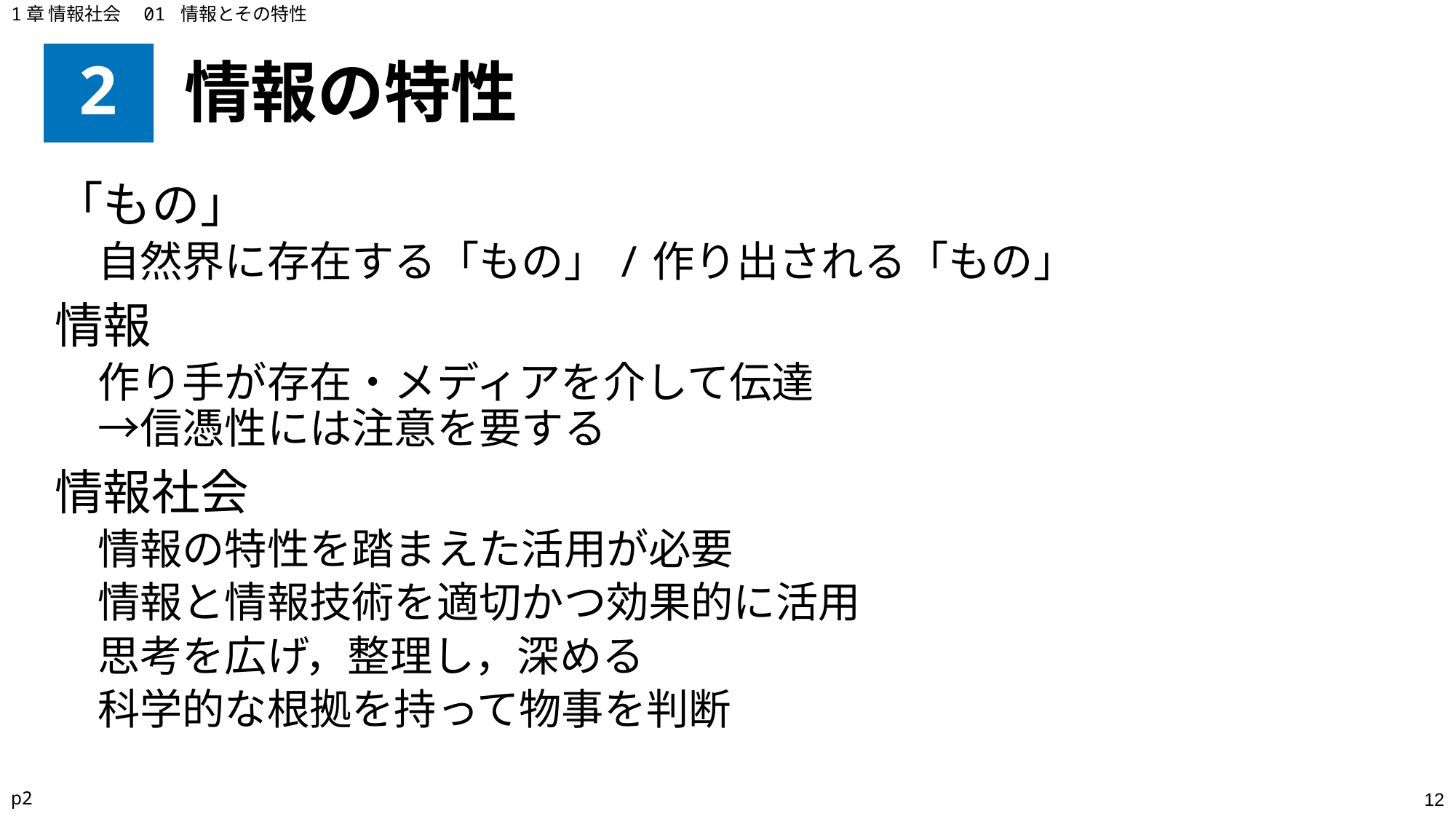

1章 情報社会　01 情報とその特性

# 2
情報の特性
「もの」
自然界に存在する「もの」/作り出される「もの」
情報
作り手が存在・メディアを介して伝達
→信憑性には注意を要する
情報社会
情報の特性を踏まえた活用が必要
情報と情報技術を適切かつ効果的に活用
思考を広げ，整理し，深める
科学的な根拠を持って物事を判断
p2
12